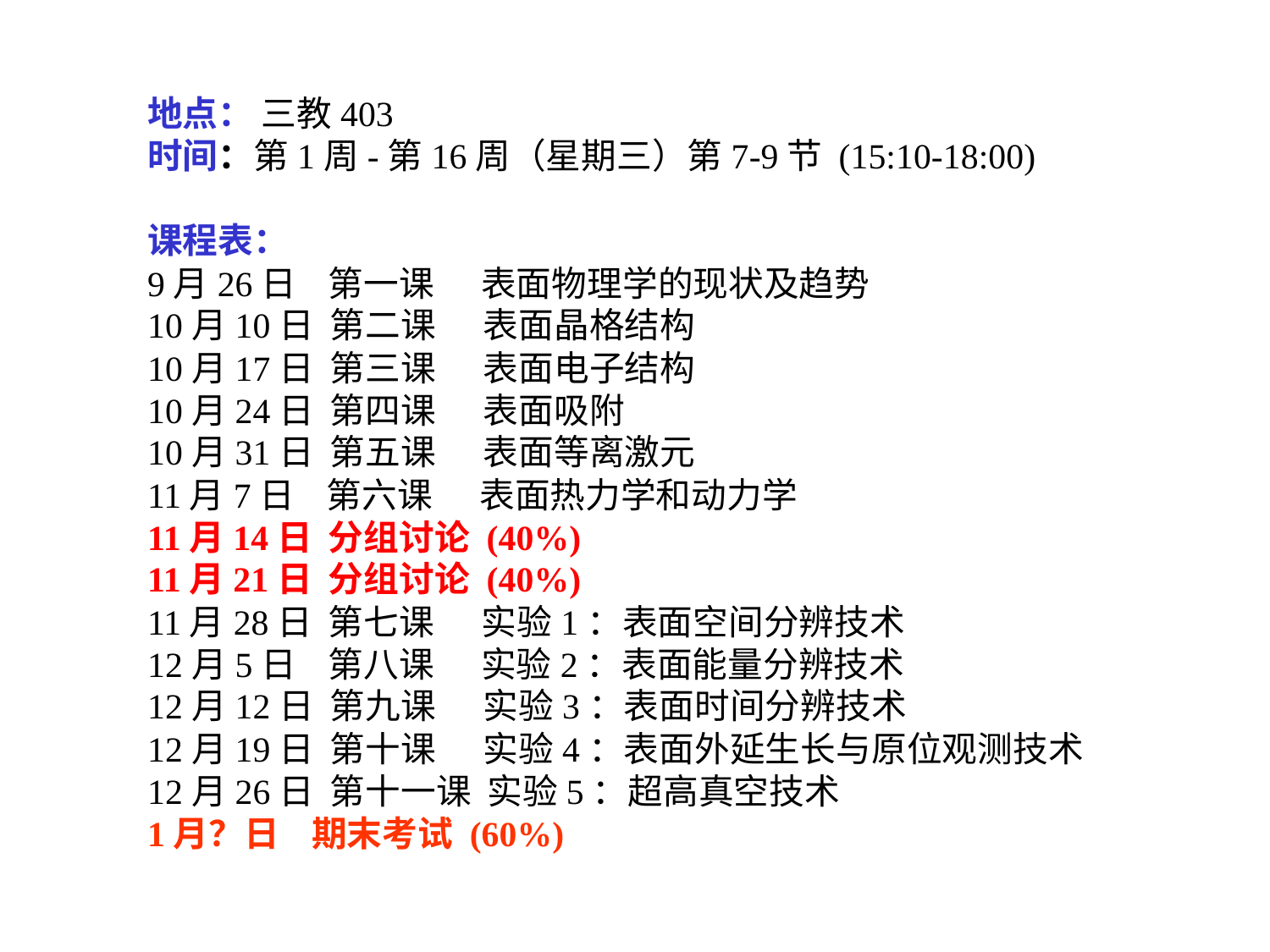

地点： 三教403
时间：第1周-第16周（星期三）第7-9节 (15:10-18:00)

课程表：
9月26日    第一课      表面物理学的现状及趋势
10月10日  第二课      表面晶格结构
10月17日  第三课      表面电子结构
10月24日  第四课      表面吸附
10月31日  第五课      表面等离激元
11月7日    第六课      表面热力学和动力学
11月14日  分组讨论 (40%)
11月21日  分组讨论 (40%)
11月28日  第七课      实验1：表面空间分辨技术
12月5日    第八课      实验2：表面能量分辨技术
12月12日  第九课      实验3：表面时间分辨技术
12月19日  第十课      实验4：表面外延生长与原位观测技术
12月26日  第十一课  实验5：超高真空技术
1月？日    期末考试 (60%)